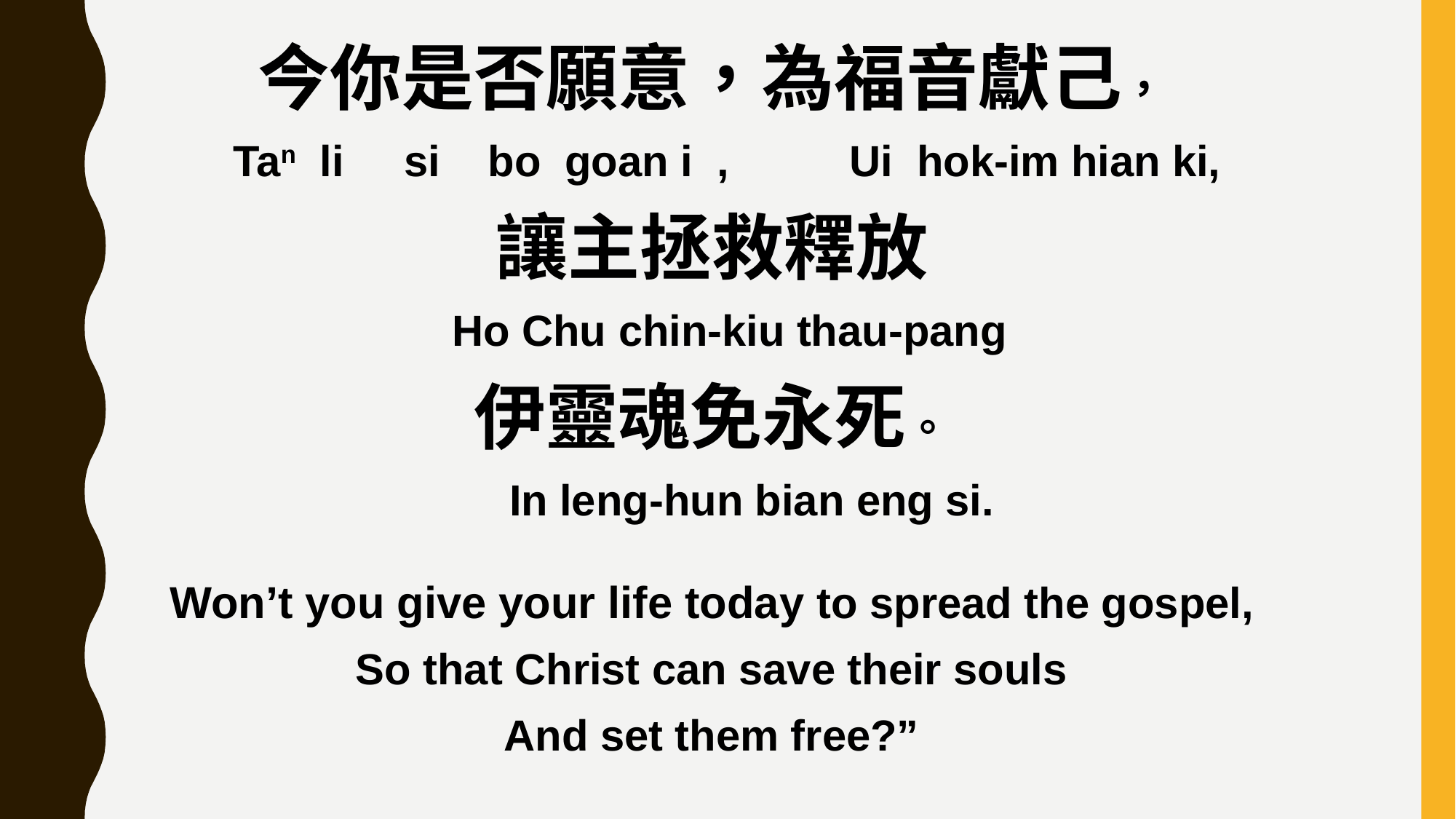

今你是否願意，為福音獻己，
      Tan  li     si    bo  goan i  ,          Ui  hok-im hian ki,
讓主拯救釋放
   Ho Chu chin-kiu thau-pang
伊靈魂免永死。
                             In leng-hun bian eng si.

Won’t you give your life today to spread the gospel,
So that Christ can save their souls
And set them free?”